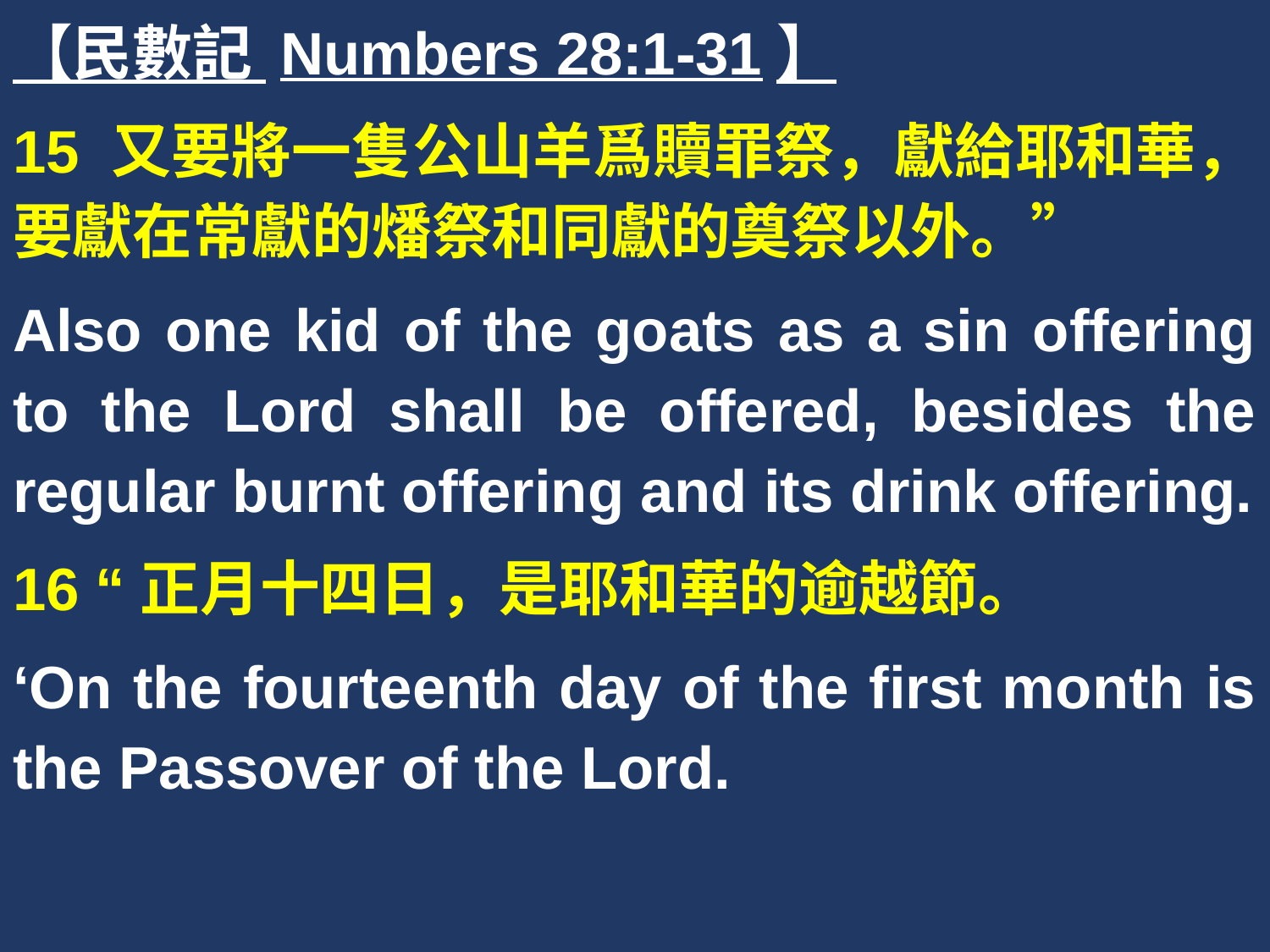

【民數記 Numbers 28:1-31】
15 又要將一隻公山羊爲贖罪祭，獻給耶和華，要獻在常獻的燔祭和同獻的奠祭以外。”
Also one kid of the goats as a sin offering to the Lord shall be offered, besides the regular burnt offering and its drink offering.
16 “正月十四日，是耶和華的逾越節。
‘On the fourteenth day of the first month is the Passover of the Lord.